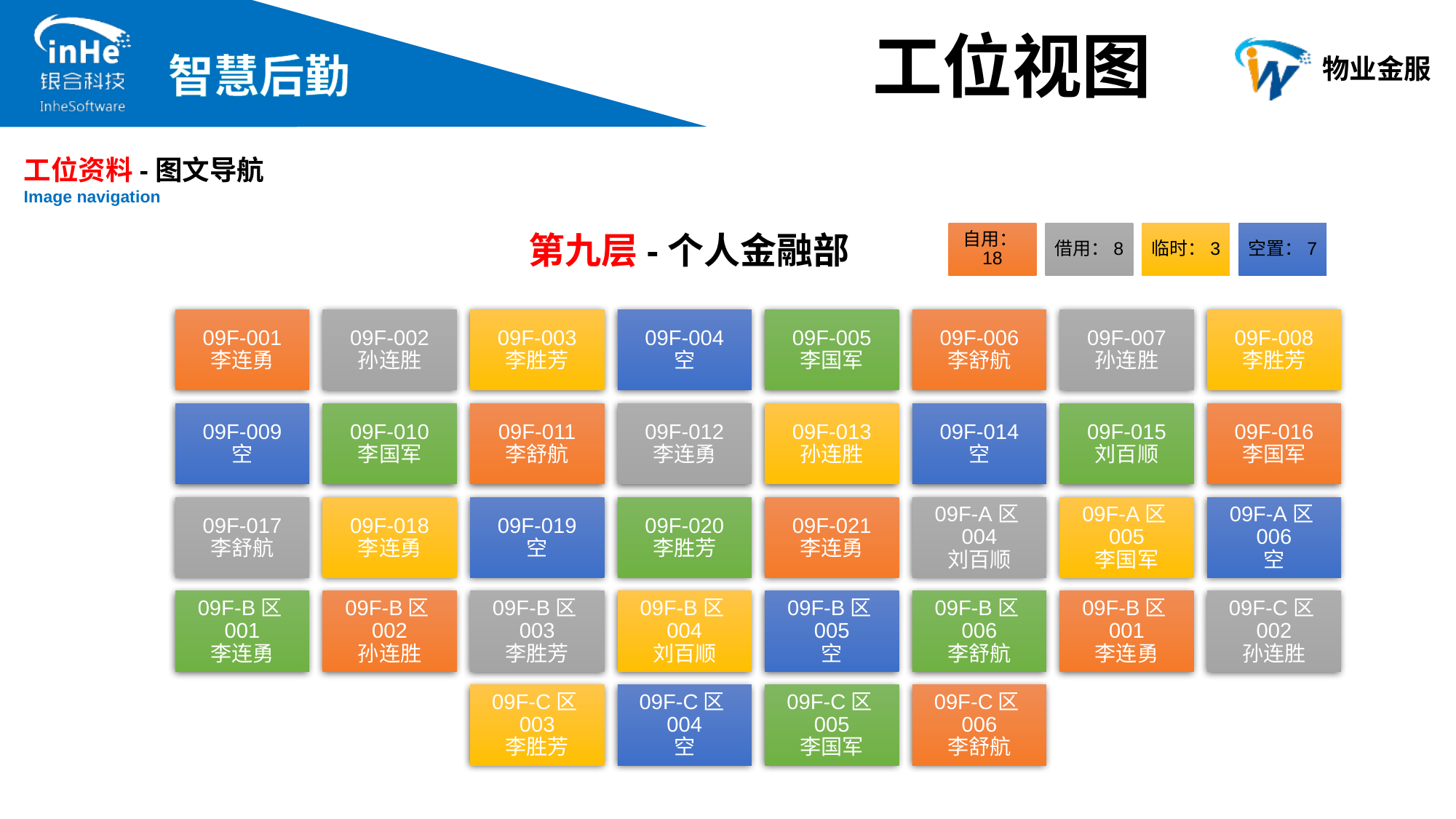

工位视图
工位资料-图文导航
Image navigation
第九层-个人金融部
自用：18
借用：8
临时：3
空置：7
09F-001
李连勇
09F-002
孙连胜
09F-003
李胜芳
09F-004
空
09F-005
李国军
09F-006
李舒航
09F-007
孙连胜
09F-008
李胜芳
09F-009
空
09F-010
李国军
09F-011
李舒航
09F-012
李连勇
09F-013
孙连胜
09F-014
空
09F-015
刘百顺
09F-016
李国军
09F-017
李舒航
09F-018
李连勇
09F-019
空
09F-020
李胜芳
09F-021
李连勇
09F-A区004
刘百顺
09F-A区005
李国军
09F-A区006
空
09F-B区001
李连勇
09F-B区002
孙连胜
09F-B区003
李胜芳
09F-B区004
刘百顺
09F-B区005
空
09F-B区006
李舒航
09F-B区001
李连勇
09F-C区002
孙连胜
09F-C区003
李胜芳
09F-C区004
空
09F-C区005
李国军
09F-C区006
李舒航